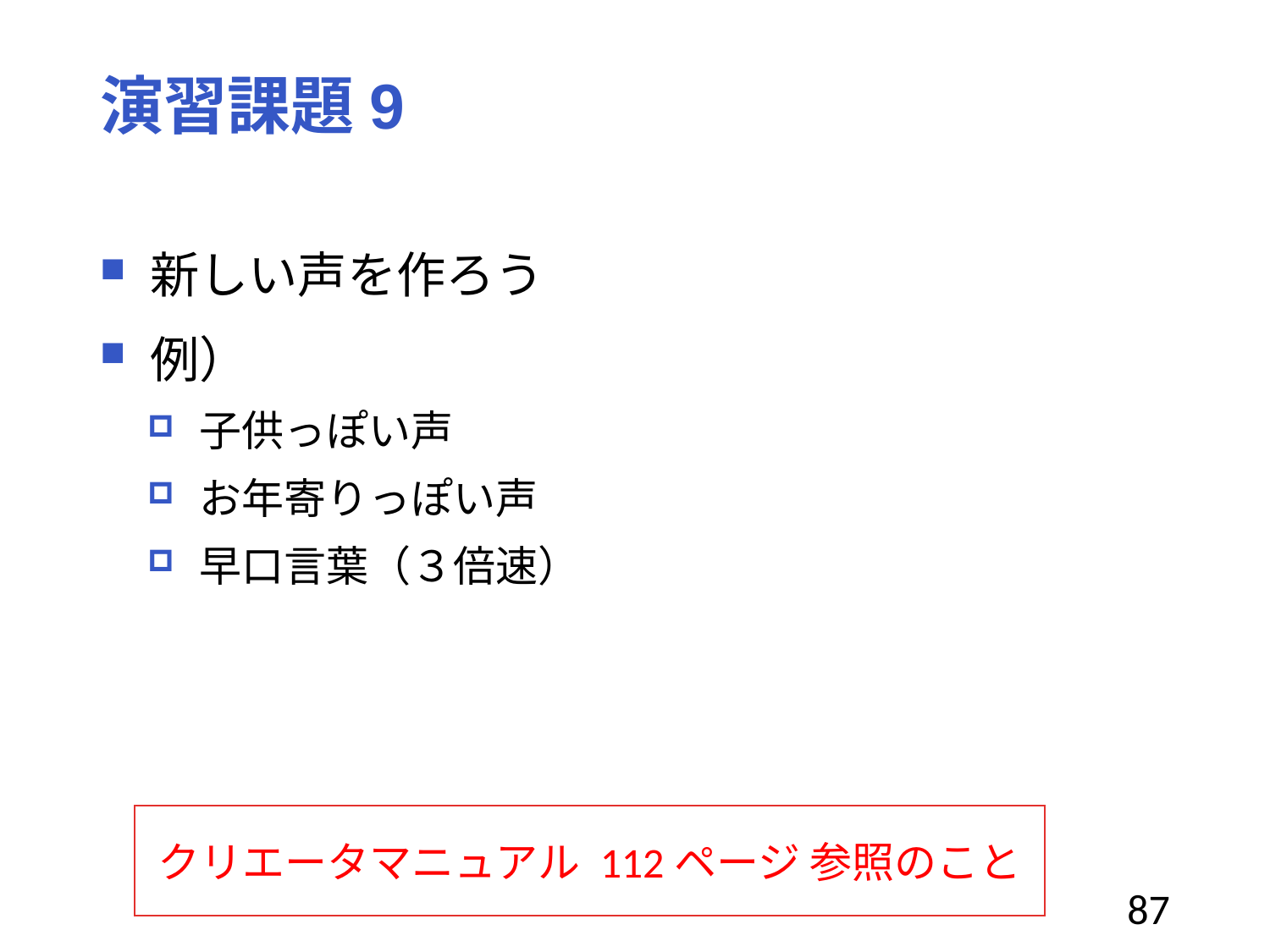

# 演習課題9
新しい声を作ろう
例）
子供っぽい声
お年寄りっぽい声
早口言葉（３倍速）

クリエータマニュアル 112ページ 参照のこと
87